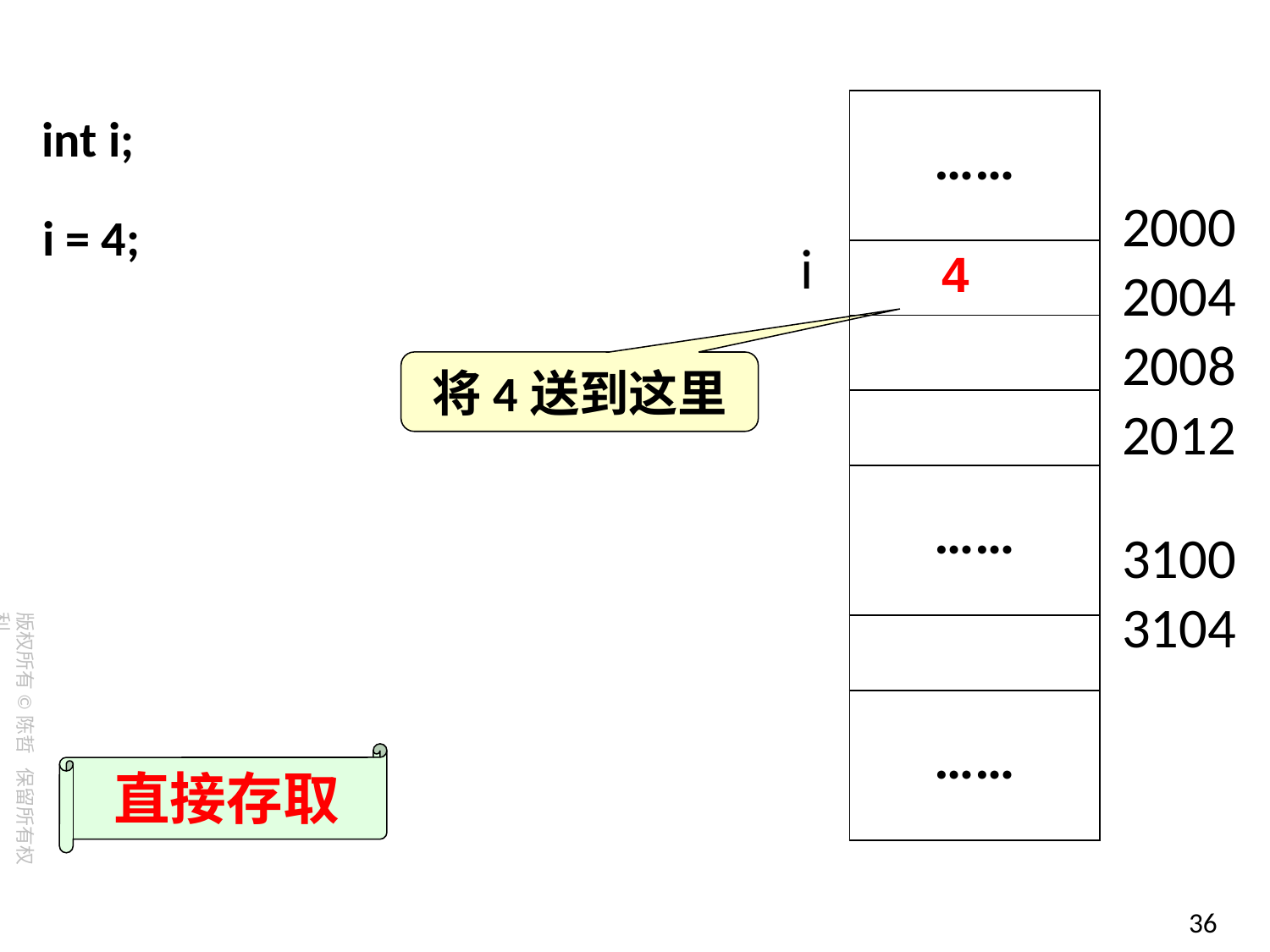

int i;
| …… |
| --- |
|  |
|  |
|  |
| …… |
|  |
| …… |
i = 4;
| 2000 |
| --- |
| 2004 |
| 2008 |
| 2012 |
|  |
| 3100 |
| 3104 |
| i |
| --- |
|  |
|  |
|  |
|  |
|  |
4
将4送到这里
直接存取
36